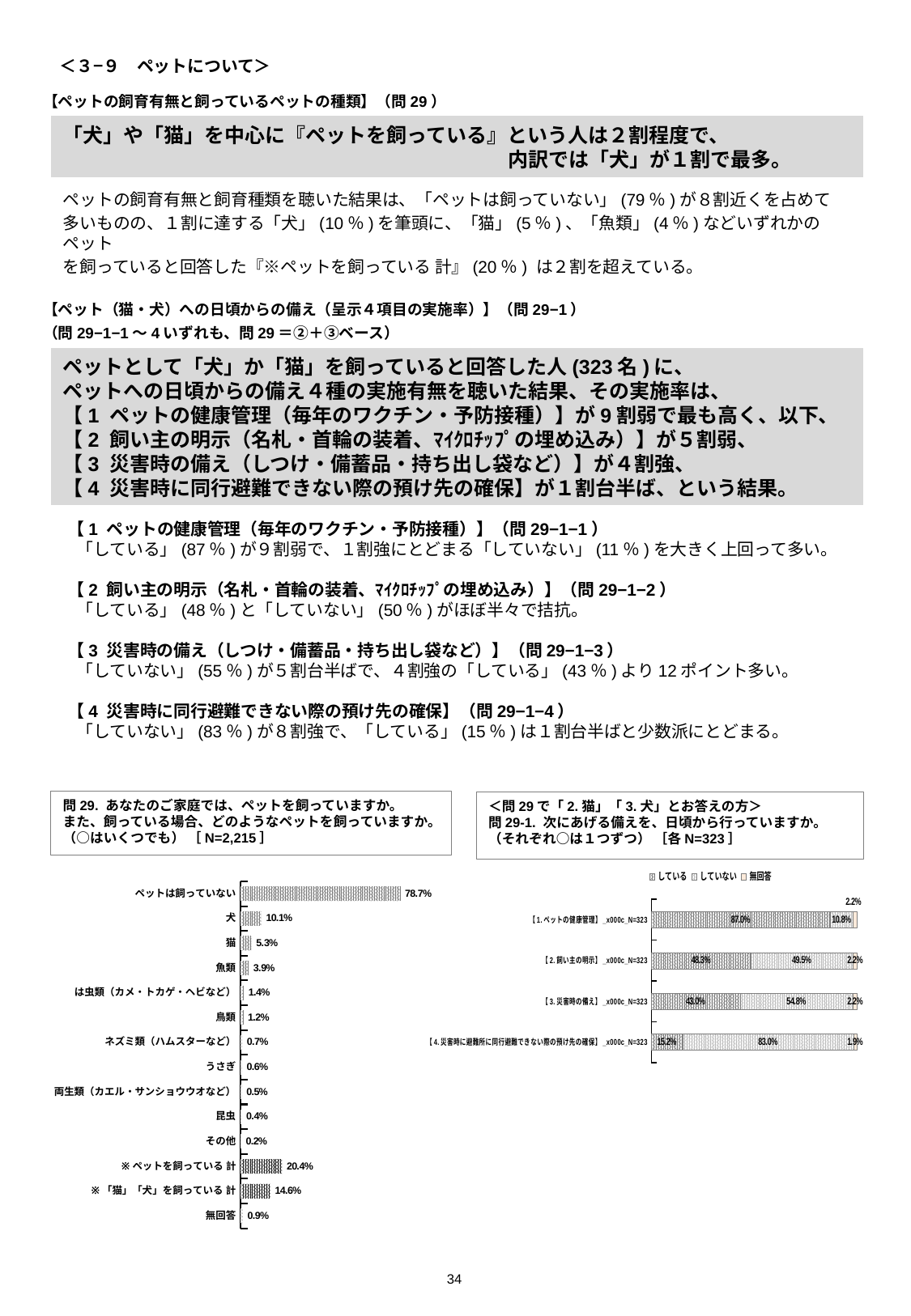

＜３−９　ペットについて＞
【ペットの飼育有無と飼っているペットの種類】（問29）
# 「犬」や「猫」を中心に『ペットを飼っている』という人は２割程度で、 　　　　　　　　　　　　　　　　　　　　　　内訳では「犬」が１割で最多。
ペットの飼育有無と飼育種類を聴いた結果は、「ペットは飼っていない」(79％)が８割近くを占めて
多いものの、１割に達する「犬」(10％)を筆頭に、「猫」(5％)、「魚類」(4％)などいずれかのペット
を飼っていると回答した『※ペットを飼っている 計』(20％) は２割を超えている。
【ペット（猫・犬）への日頃からの備え（呈示４項目の実施率）】（問29−1）
（問29−1−1〜4いずれも、問29＝②＋③ベース）
ペットとして「犬」か「猫」を飼っていると回答した人(323名)に、
ペットへの日頃からの備え４種の実施有無を聴いた結果、その実施率は、
【1 ペットの健康管理（毎年のワクチン・予防接種）】が9割弱で最も高く、以下、
【2 飼い主の明示（名札・首輪の装着、ﾏｲｸﾛﾁｯﾌﾟの埋め込み）】が５割弱、
【3 災害時の備え（しつけ・備蓄品・持ち出し袋など）】が４割強、
【4 災害時に同行避難できない際の預け先の確保】が１割台半ば、という結果。
 【1 ペットの健康管理（毎年のワクチン・予防接種）】（問29−1−1）
　「している」(87％)が９割弱で、１割強にとどまる「していない」(11％)を大きく上回って多い。

 【2 飼い主の明示（名札・首輪の装着、ﾏｲｸﾛﾁｯﾌﾟの埋め込み）】（問29−1−2）
　「している」(48％)と「していない」(50％)がほぼ半々で拮抗。

 【3 災害時の備え（しつけ・備蓄品・持ち出し袋など）】（問29−1−3）
　「していない」(55％)が５割台半ばで、４割強の「している」(43％)より12ポイント多い。

 【4 災害時に同行避難できない際の預け先の確保】（問29−1−4）
　「していない」(83％)が８割強で、「している」(15％)は１割台半ばと少数派にとどまる。
問29. あなたのご家庭では、ペットを飼っていますか。
また、飼っている場合、どのようなペットを飼っていますか。（○はいくつでも） ［N=2,215］
＜問29で「2.猫」「3.犬」とお答えの方＞
問29-1. 次にあげる備えを、日頃から行っていますか。
（それぞれ○は１つずつ） ［各N=323］

### Chart

| Category |  |
|---|---|
| ペットは飼っていない | 0.786907449209931 |
| 犬 | 0.101128668171558 |
| 猫 | 0.0528216704288939 |
| 魚類 | 0.0392776523702032 |
| は虫類（カメ・トカゲ・ヘビなど） | 0.0144469525959368 |
| 鳥類 | 0.0117381489841986 |
| ネズミ類（ハムスターなど） | 0.00677200902934538 |
| うさぎ | 0.00586907449209933 |
| 両生類（カエル・サンショウウオなど） | 0.00496613995485328 |
| 昆虫 | 0.00406320541760722 |
| その他 | 0.0018058690744921 |
| ※ペットを飼っている 計 | 0.203611738148984 |
| ※「猫」「犬」を飼っている 計 | 0.145823927765237 |
| 無回答 | 0.00948081264108352 |

### Chart

| Category | している | していない | 無回答 |
|---|---|---|---|
| 【1.ペットの健康管理】_x000c_N=323 | 0.869969040247679 | 0.108359133126935 | 0.021671826625387 |
| 【2.飼い主の明示】_x000c_N=323 | 0.48297213622291 | 0.495356037151703 | 0.021671826625387 |
| 【3.災害時の備え】_x000c_N=323 | 0.430340557275543 | 0.547987616099073 | 0.021671826625387 |
| 【4.災害時に避難所に同行避難できない際の預け先の確保】_x000c_N=323 | 0.151702786377709 | 0.829721362229104 | 0.0185758513931888 |
34